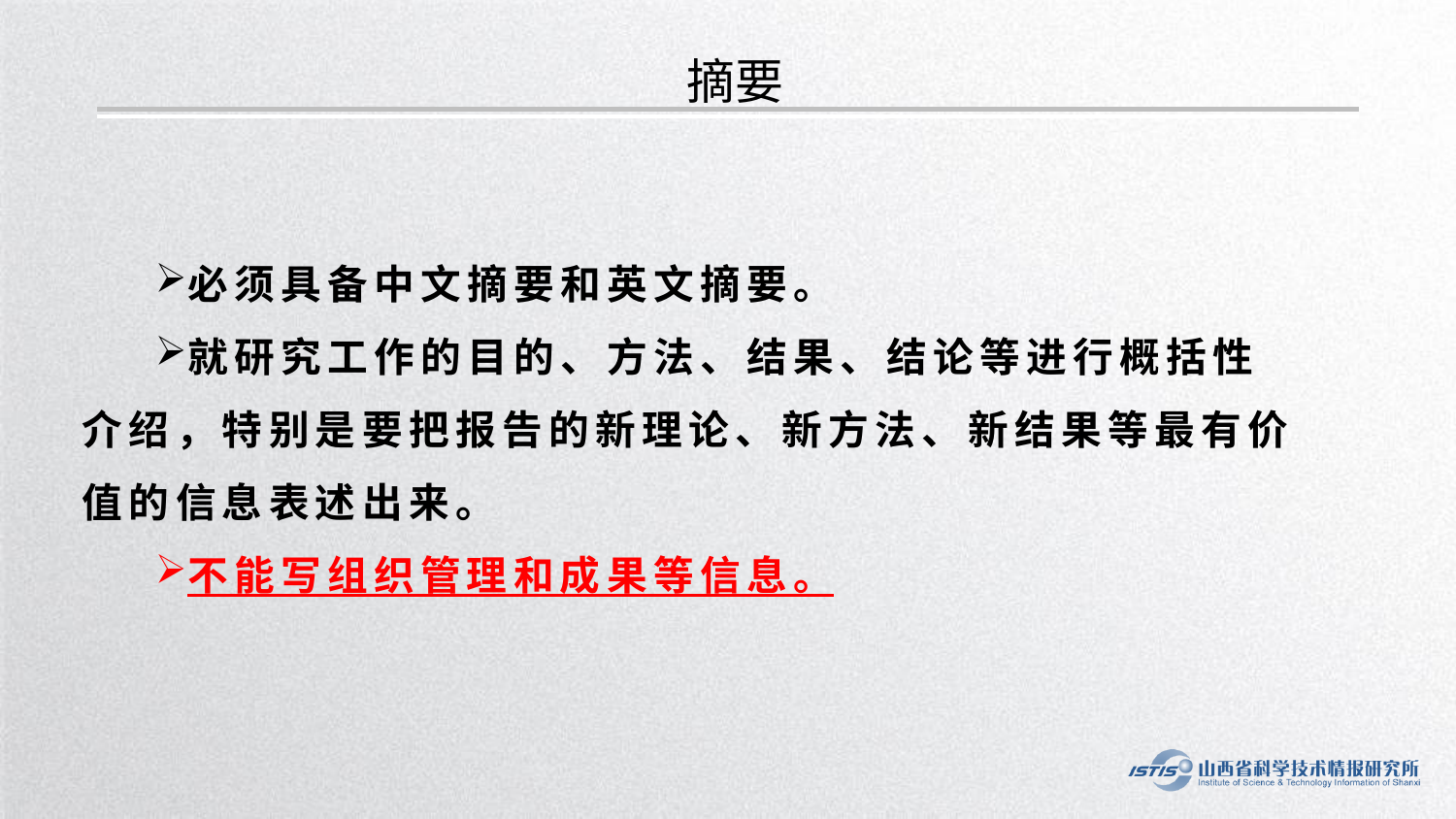

摘要
必须具备中文摘要和英文摘要。
就研究工作的目的、方法、结果、结论等进行概括性介绍，特别是要把报告的新理论、新方法、新结果等最有价值的信息表述出来。
不能写组织管理和成果等信息。